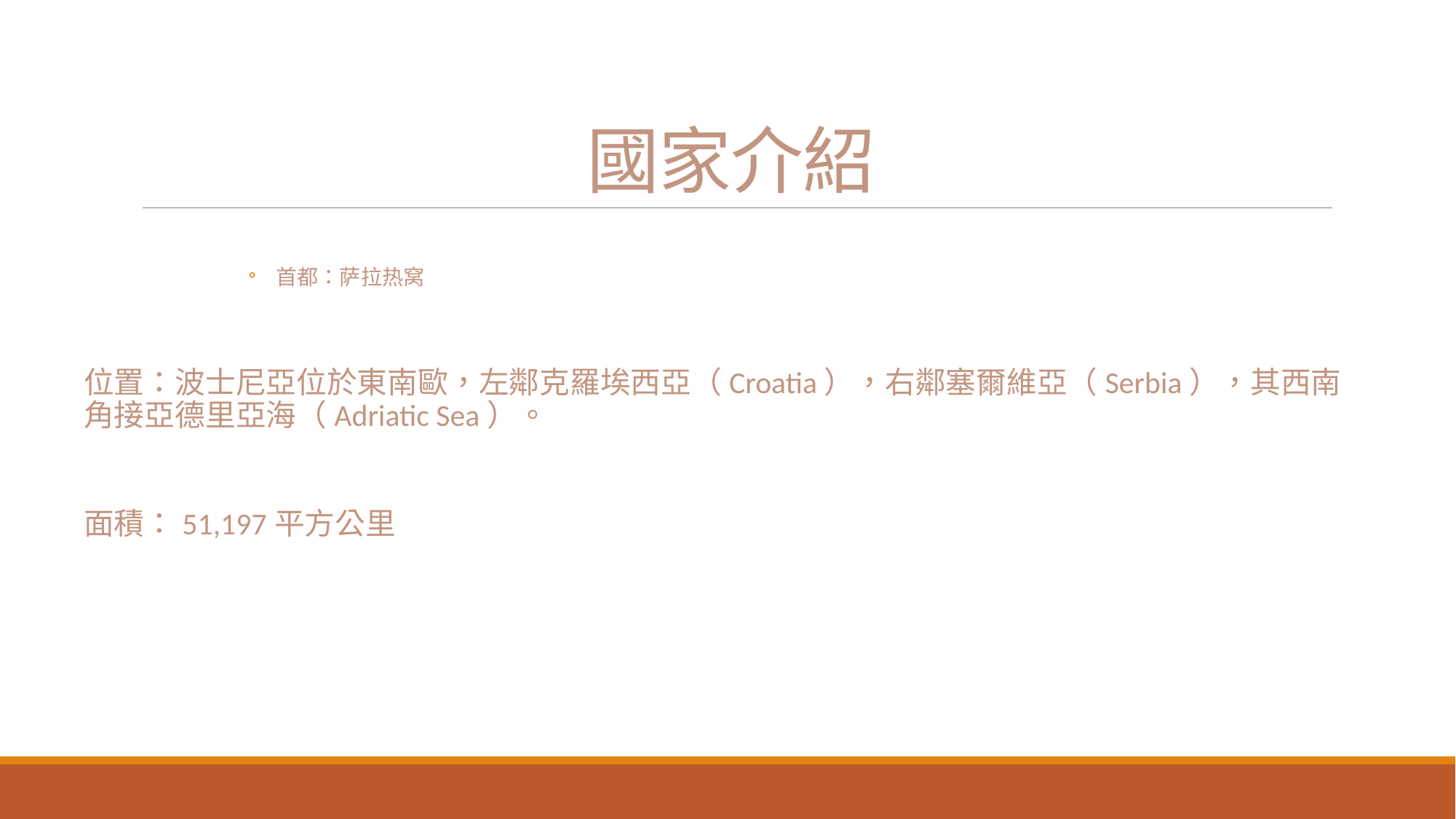

# 國家介紹
首都：萨拉热窝

位置：波士尼亞位於東南歐，左鄰克羅埃西亞（Croatia），右鄰塞爾維亞（Serbia），其西南角接亞德里亞海（Adriatic Sea）。

面積：51,197平方公里